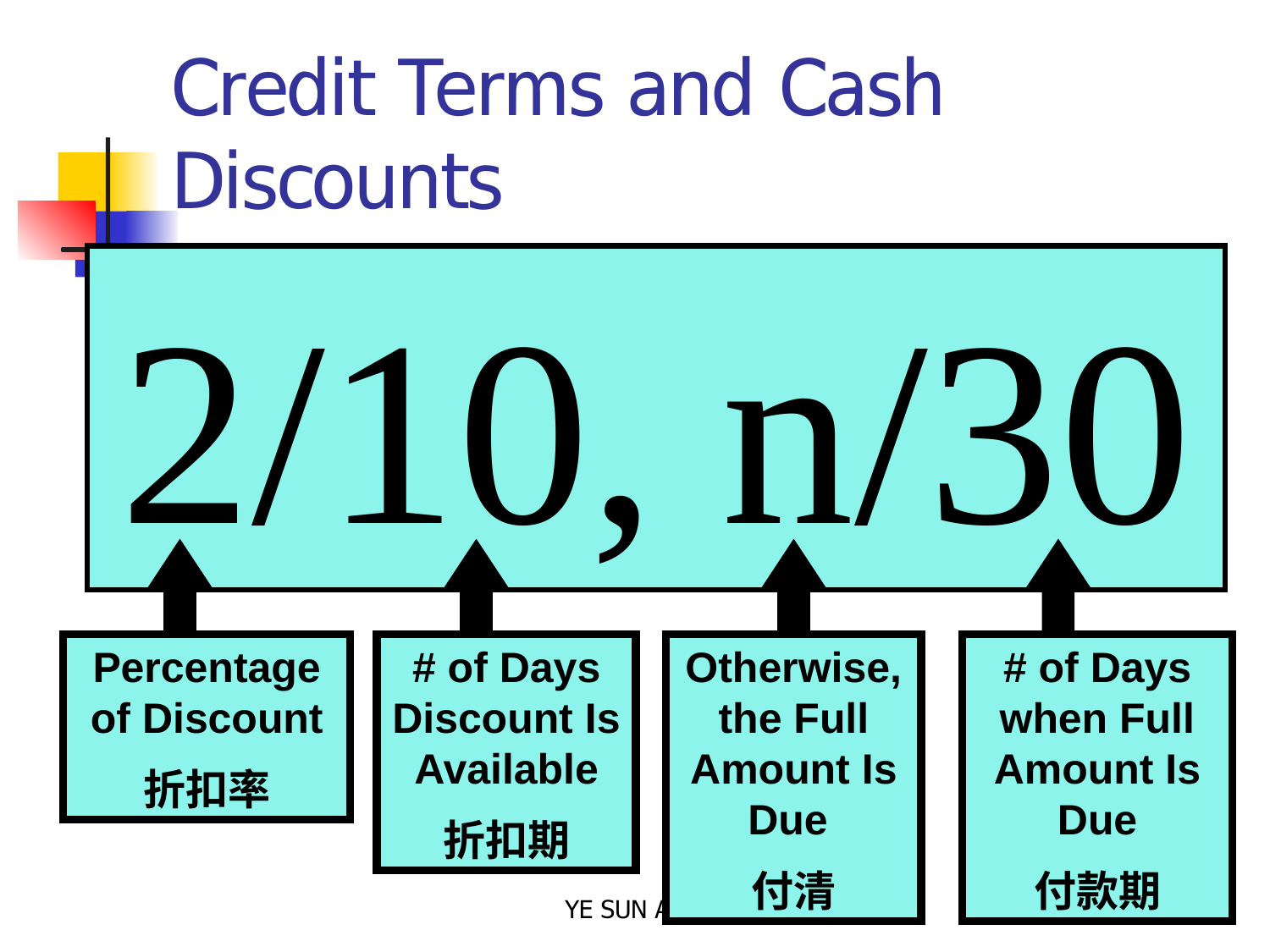

# Credit Terms and Cash Discounts
2/10, n/30

Percentage of Discount
折扣率
# of Days Discount Is Available
折扣期
Otherwise, the Full Amount Is Due
付清
# of Days when Full Amount Is Due
付款期
YE SUN AccountingEnglish
19